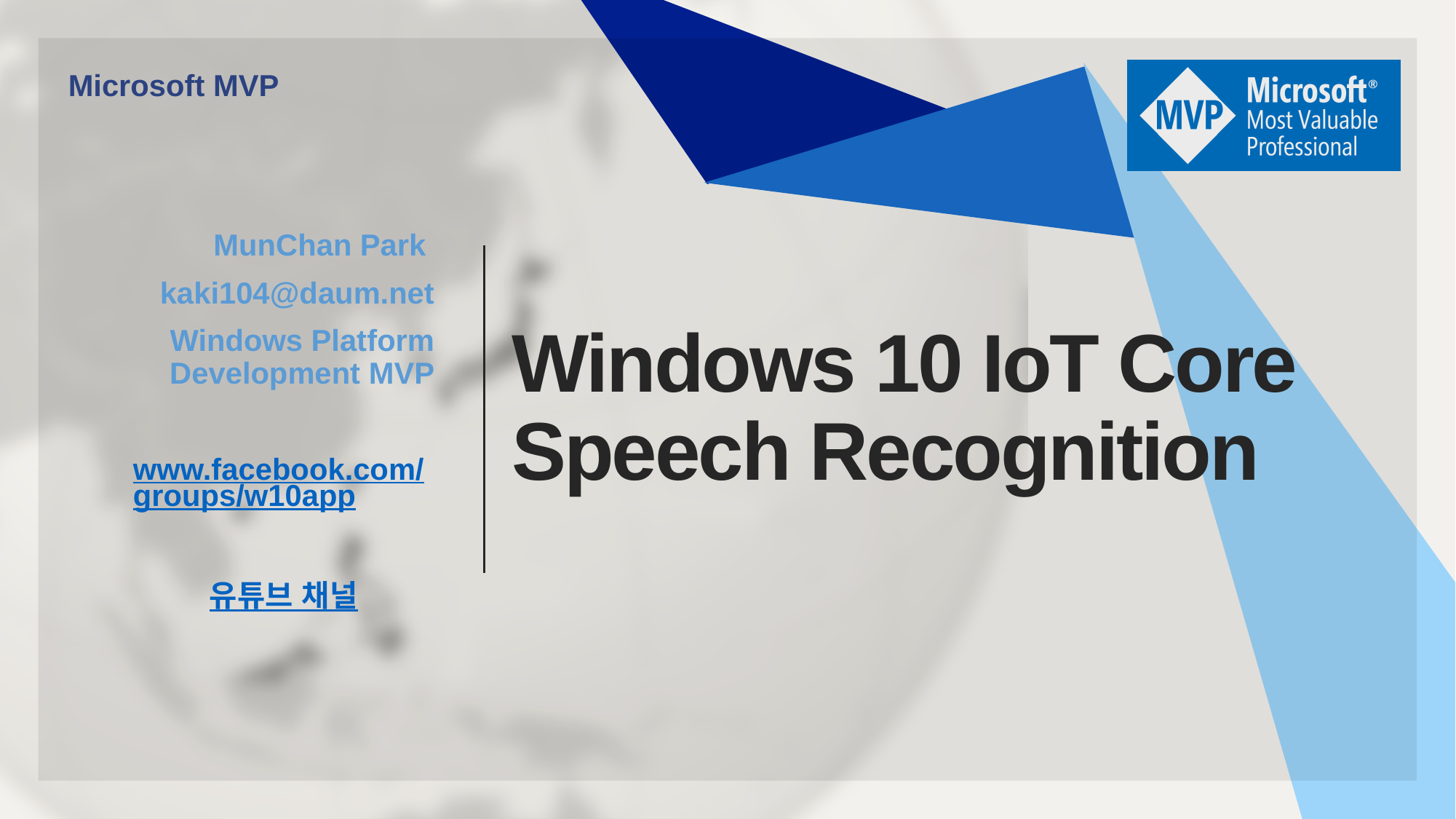

MunChan Park
kaki104@daum.net
Windows Platform Development MVP

www.facebook.com/groups/w10app

유튜브 채널
# Windows 10 IoT Core Speech Recognition